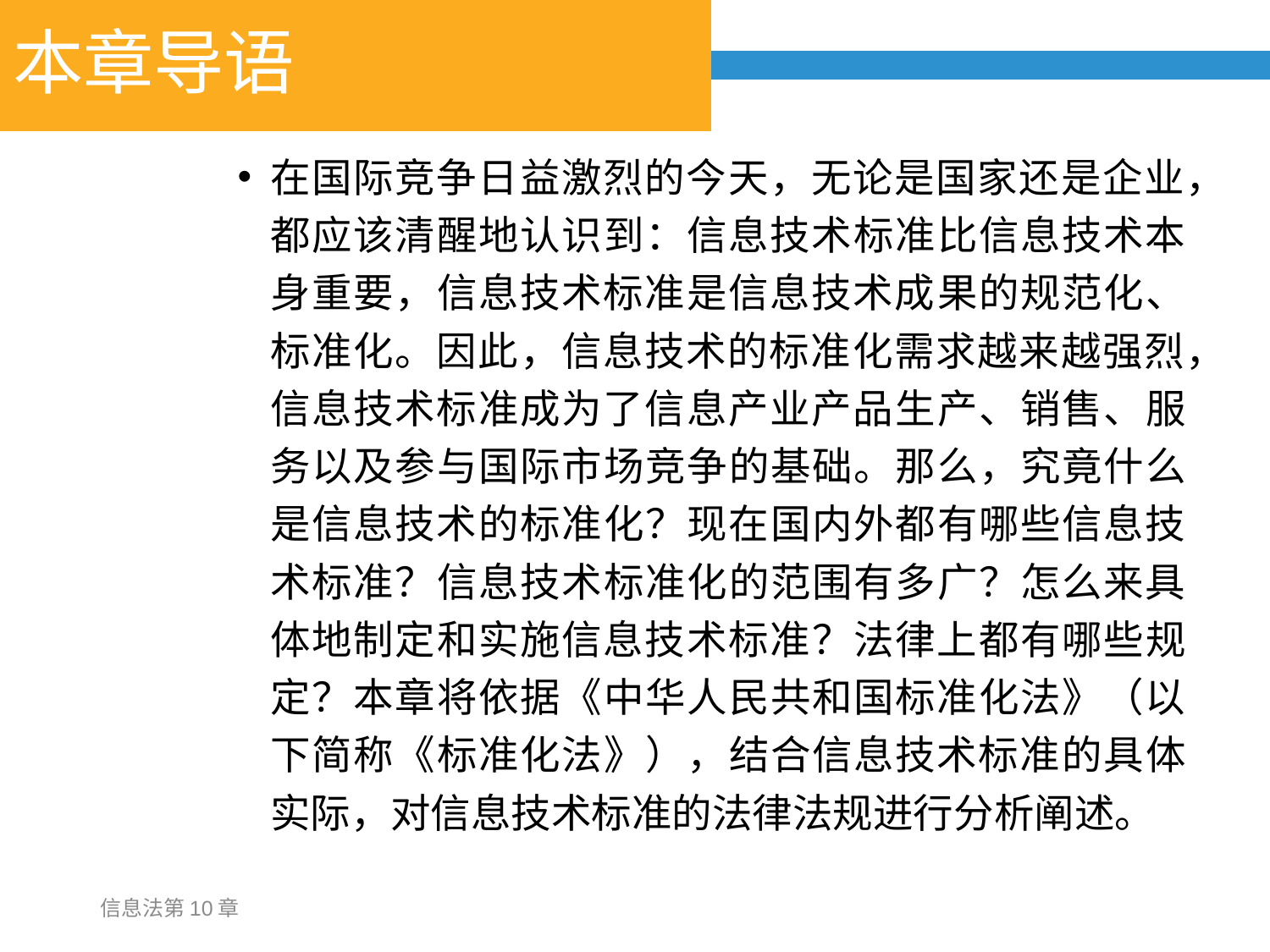

# 本章导语
在国际竞争日益激烈的今天，无论是国家还是企业，都应该清醒地认识到：信息技术标准比信息技术本身重要，信息技术标准是信息技术成果的规范化、标准化。因此，信息技术的标准化需求越来越强烈，信息技术标准成为了信息产业产品生产、销售、服务以及参与国际市场竞争的基础。那么，究竟什么是信息技术的标准化？现在国内外都有哪些信息技术标准？信息技术标准化的范围有多广？怎么来具体地制定和实施信息技术标准？法律上都有哪些规定？本章将依据《中华人民共和国标准化法》（以下简称《标准化法》），结合信息技术标准的具体实际，对信息技术标准的法律法规进行分析阐述。

信息法第10章